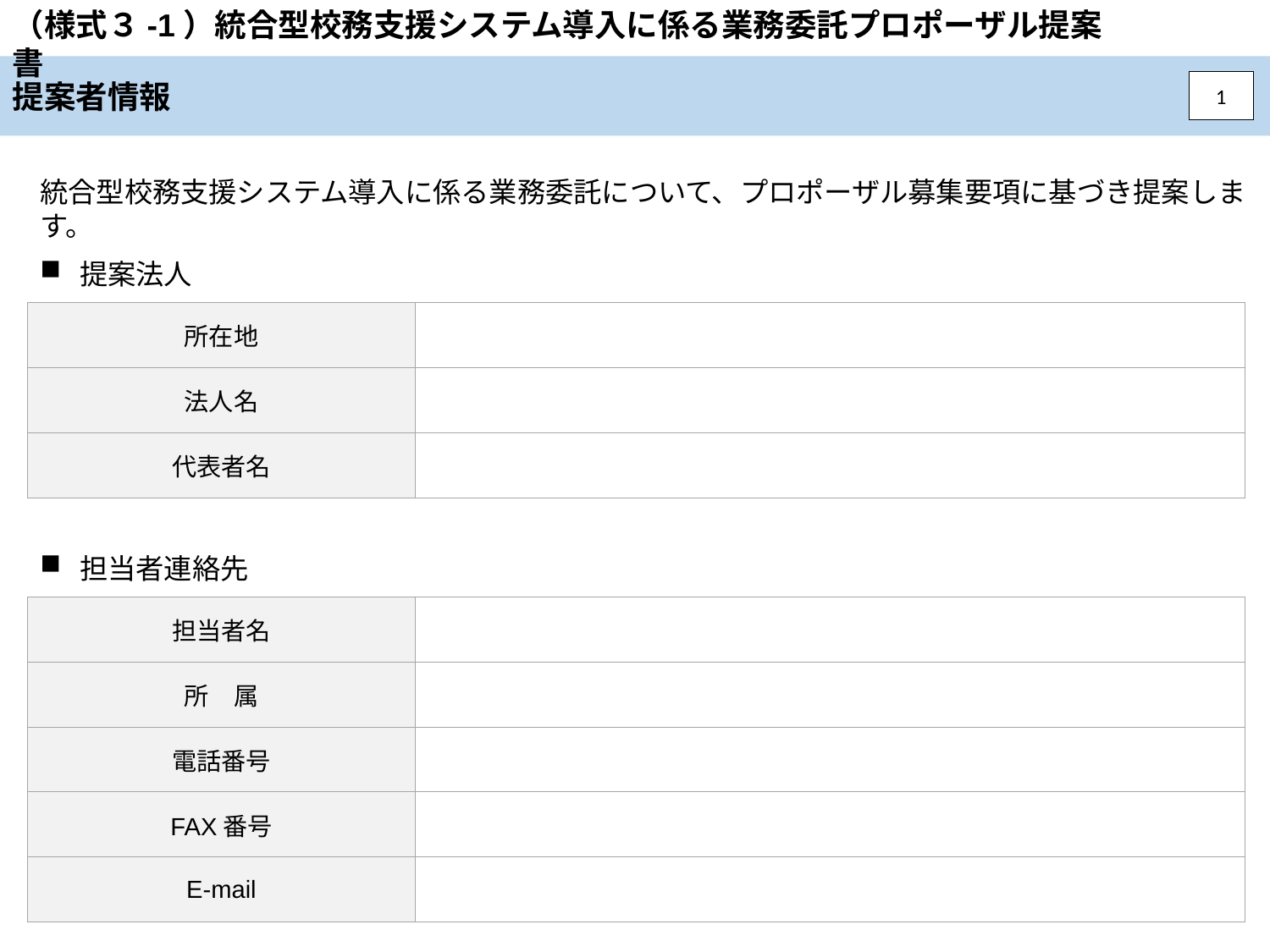

（様式３-1）統合型校務支援システム導入に係る業務委託プロポーザル提案書
提案者情報
1
統合型校務支援システム導入に係る業務委託について、プロポーザル募集要項に基づき提案します。
提案法人
| 所在地 |  |
| --- | --- |
| 法人名 |  |
| 代表者名 |  |
担当者連絡先
| 担当者名 |  |
| --- | --- |
| 所　属 |  |
| 電話番号 |  |
| FAX番号 |  |
| E-mail |  |